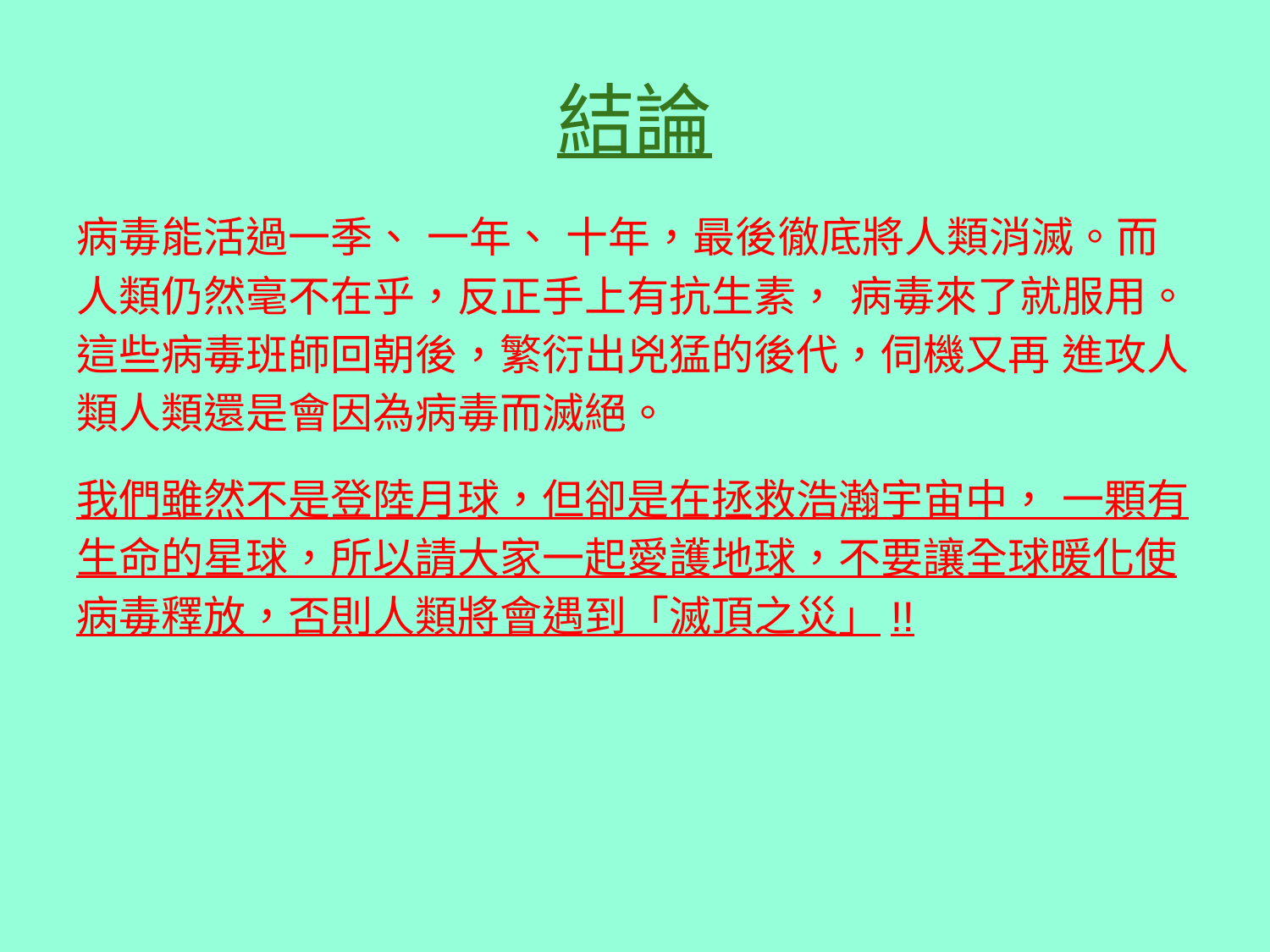

# 結論
病毒能活過一季、 一年、 十年，最後徹底將人類消滅。而人類仍然毫不在乎，反正手上有抗生素， 病毒來了就服用。這些病毒班師回朝後，繁衍出兇猛的後代，伺機又再 進攻人類人類還是會因為病毒而滅絕。
我們雖然不是登陸月球，但卻是在拯救浩瀚宇宙中， 一顆有生命的星球，所以請大家一起愛護地球，不要讓全球暖化使病毒釋放，否則人類將會遇到「滅頂之災」!!